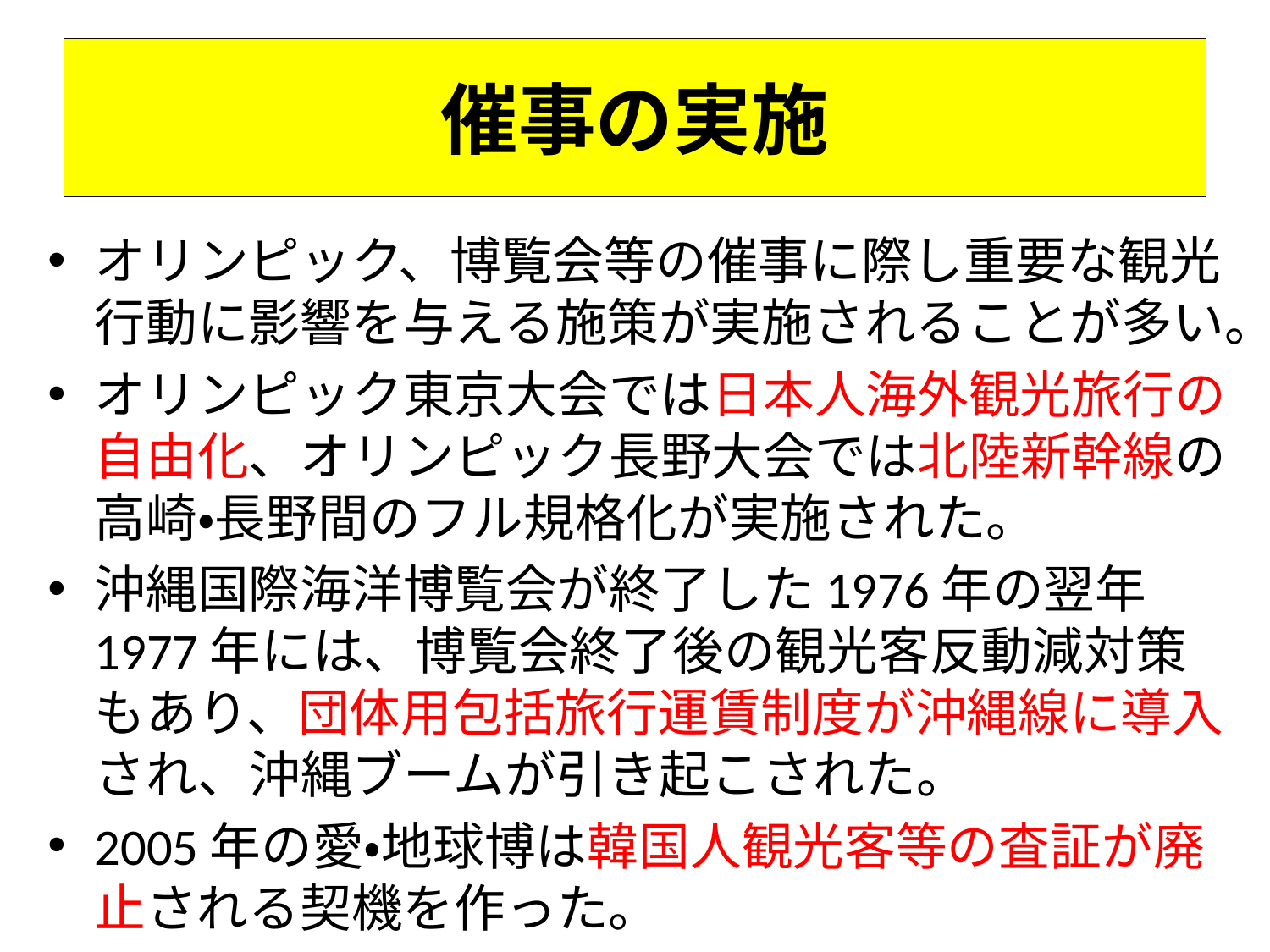

# 催事の実施
オリンピック、博覧会等の催事に際し重要な観光行動に影響を与える施策が実施されることが多い。
オリンピック東京大会では日本人海外観光旅行の自由化、オリンピック長野大会では北陸新幹線の高崎・長野間のフル規格化が実施された。
沖縄国際海洋博覧会が終了した1976年の翌年1977年には、博覧会終了後の観光客反動減対策もあり、団体用包括旅行運賃制度が沖縄線に導入され、沖縄ブームが引き起こされた。
2005年の愛・地球博は韓国人観光客等の査証が廃止される契機を作った。